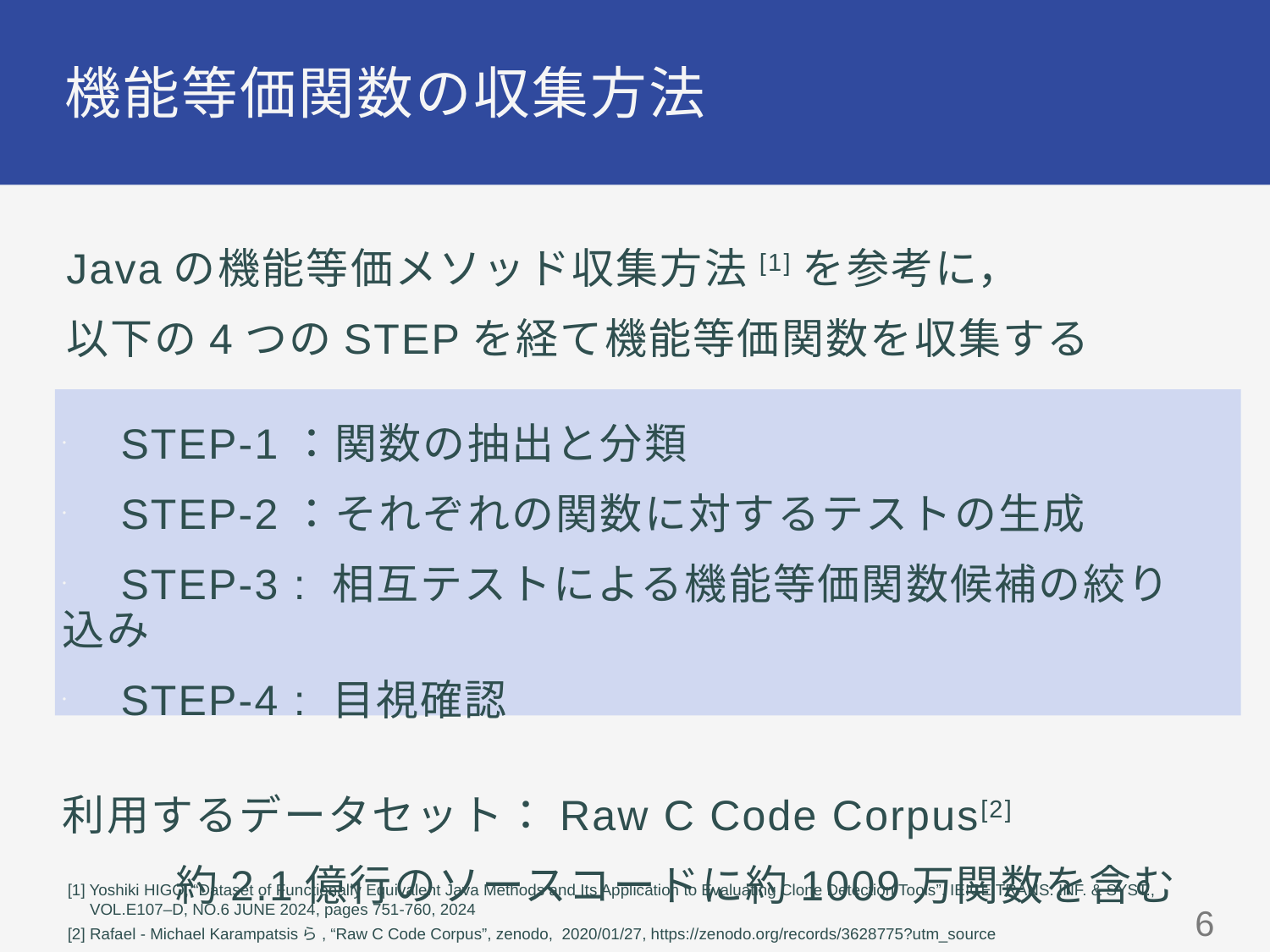

# 機能等価関数の収集方法
Javaの機能等価メソッド収集方法[1]を参考に，
以下の4つのSTEPを経て機能等価関数を収集する

　STEP-1：関数の抽出と分類
　STEP-2：それぞれの関数に対するテストの生成
　STEP-3 : 相互テストによる機能等価関数候補の絞り込み
　STEP-4 : 目視確認

利用するデータセット：Raw C Code Corpus[2]
         約2.1億行のソースコードに約1009万関数を含む

[1] Yoshiki HIGO, “Dataset of Functionally Equivalent Java Methods and Its Application to Evaluating Clone Detection Tools”, IEICE TRANS. INF. & SYST.,
     VOL.E107–D, NO.6 JUNE 2024, pages 751-760, 2024
6
[2] Rafael - Michael Karampatsisら, “Raw C Code Corpus”, zenodo,  2020/01/27, https://zenodo.org/records/3628775?utm_source